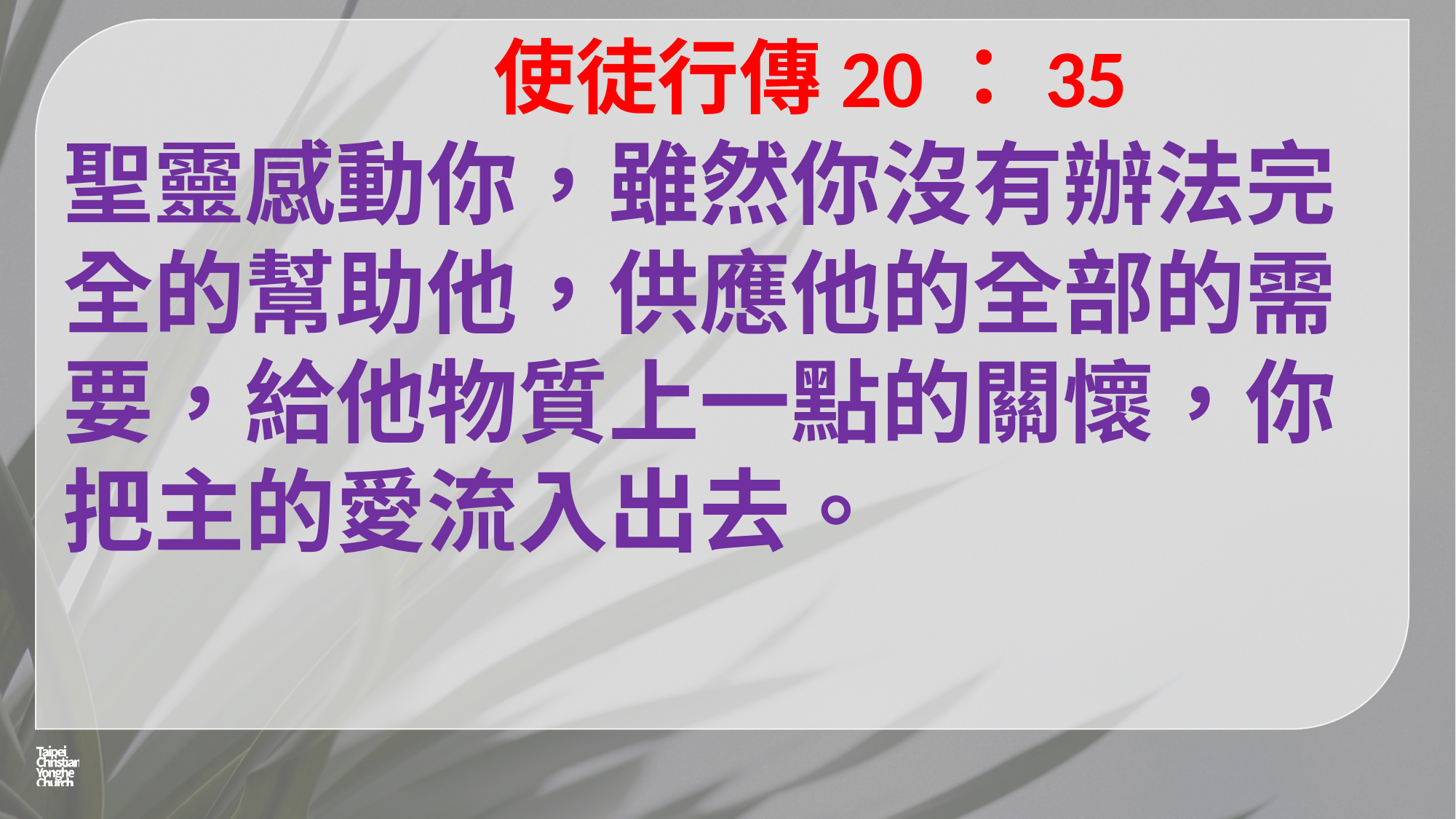

使徒行傳20：35
聖靈感動你，雖然你沒有辦法完全的幫助他，供應他的全部的需要，給他物質上一點的關懷，你把主的愛流入出去。